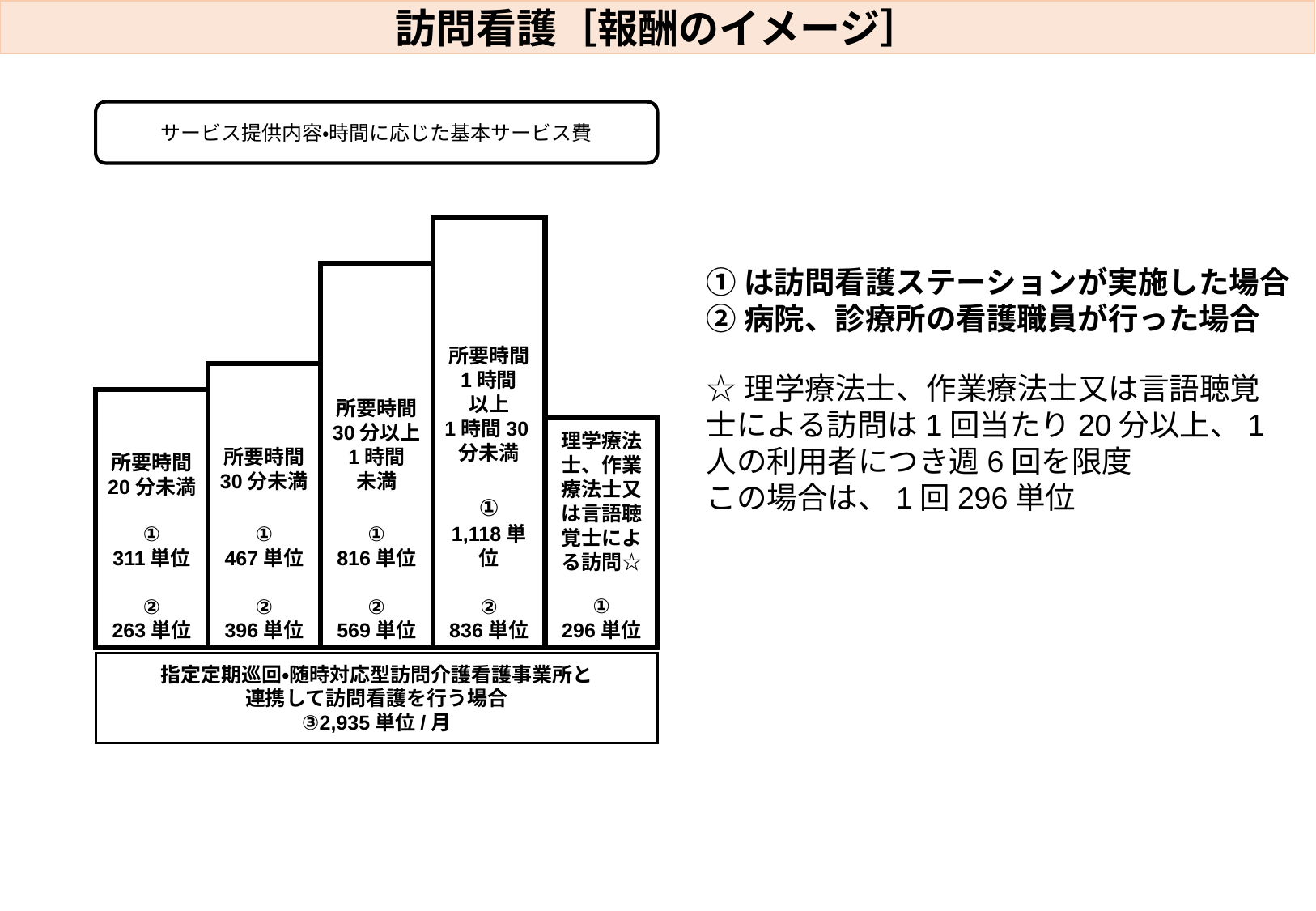

訪問看護［報酬のイメージ］
サービス提供内容・時間に応じた基本サービス費
所要時間
1時間
以上
1時間30分未満

①
1,118単位

②
836単位
所要時間
30分以上
1時間
未満

①
816単位

②
569単位
所要時間
30分未満

①
467単位

②
396単位
所要時間
20分未満

①
311単位

②
263単位
理学療法士、作業療法士又は言語聴覚士による訪問☆

①
296単位
①は訪問看護ステーションが実施した場合
②病院、診療所の看護職員が行った場合
☆理学療法士、作業療法士又は言語聴覚士による訪問は1回当たり20分以上、1人の利用者につき週6回を限度
この場合は、1回296単位
指定定期巡回・随時対応型訪問介護看護事業所と
連携して訪問看護を行う場合
③2,935単位/月